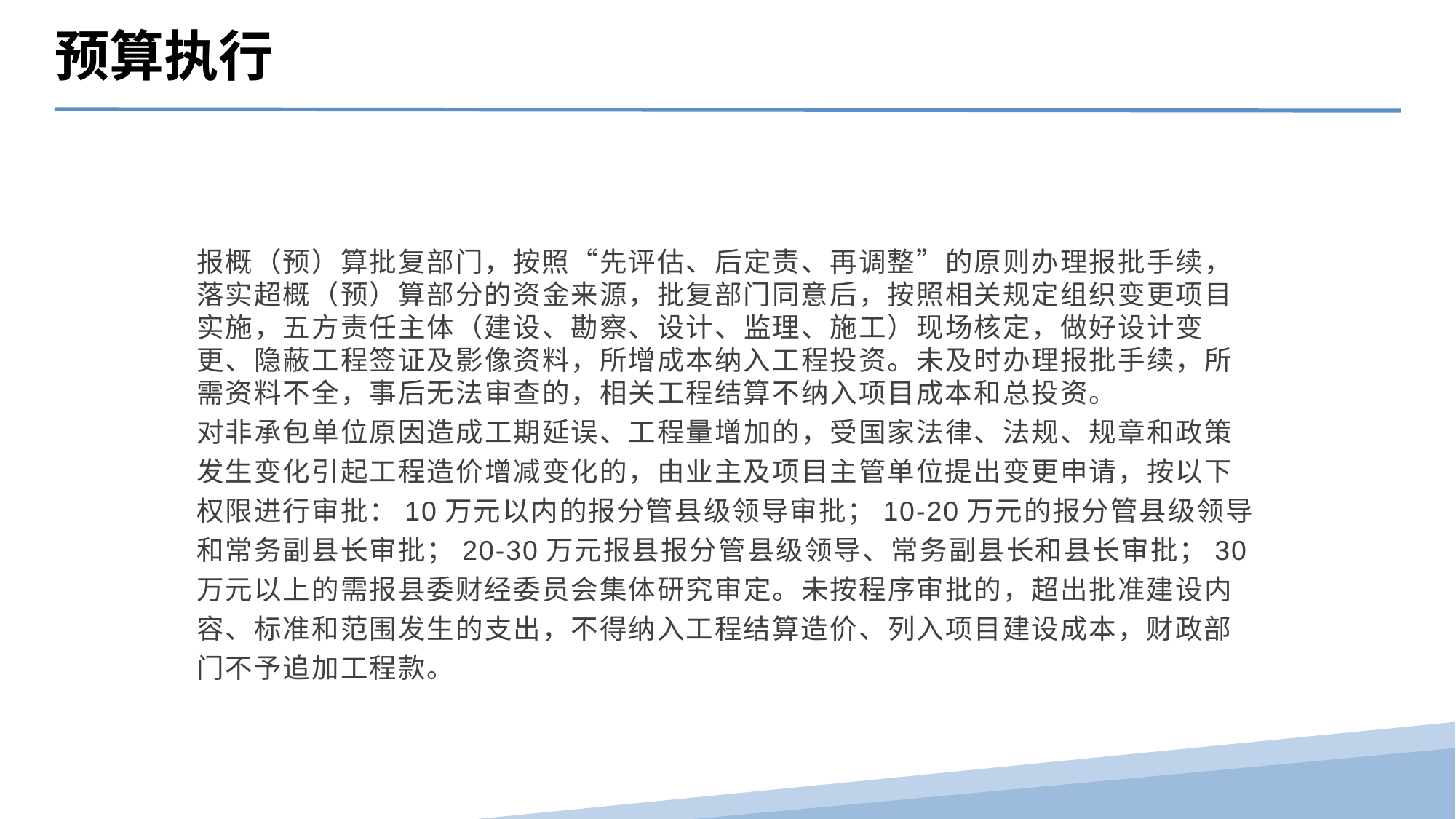

预算执行
报概（预）算批复部门，按照“先评估、后定责、再调整”的原则办理报批手续，落实超概（预）算部分的资金来源，批复部门同意后，按照相关规定组织变更项目实施，五方责任主体（建设、勘察、设计、监理、施工）现场核定，做好设计变更、隐蔽工程签证及影像资料，所增成本纳入工程投资。未及时办理报批手续，所需资料不全，事后无法审查的，相关工程结算不纳入项目成本和总投资。
对非承包单位原因造成工期延误、工程量增加的，受国家法律、法规、规章和政策发生变化引起工程造价增减变化的，由业主及项目主管单位提出变更申请，按以下权限进行审批：10万元以内的报分管县级领导审批；10-20万元的报分管县级领导和常务副县长审批；20-30万元报县报分管县级领导、常务副县长和县长审批；30万元以上的需报县委财经委员会集体研究审定。未按程序审批的，超出批准建设内容、标准和范围发生的支出，不得纳入工程结算造价、列入项目建设成本，财政部门不予追加工程款。